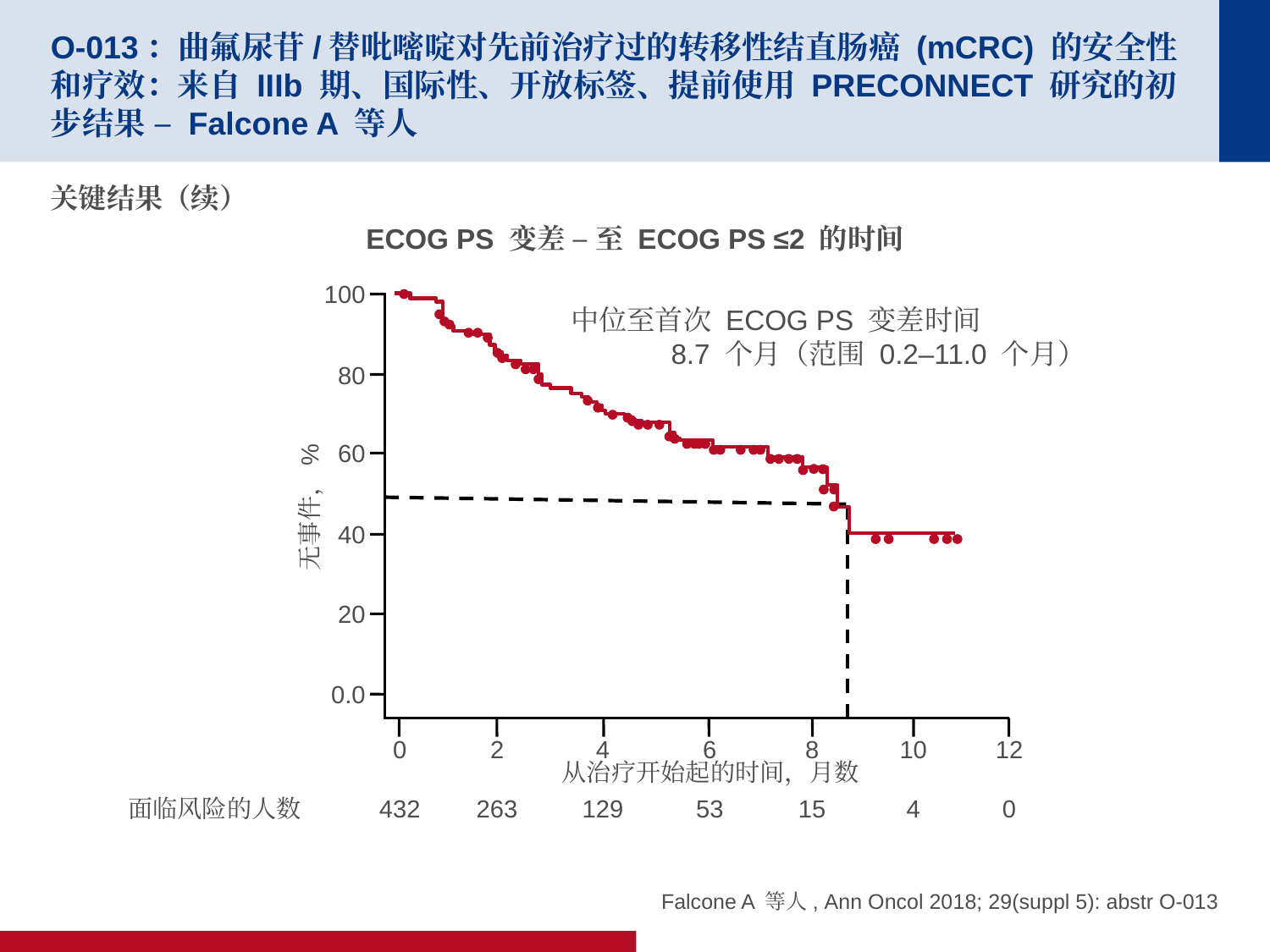

# O-013：曲氟尿苷/替吡嘧啶对先前治疗过的转移性结直肠癌 (mCRC) 的安全性和疗效：来自 IIIb 期、国际性、开放标签、提前使用 PRECONNECT 研究的初步结果 – Falcone A 等人
关键结果（续）
ECOG PS 变差 – 至 ECOG PS ≤2 的时间
100

中位至首次 ECOG PS 变差时间
 	8.7 个月（范围 0.2–11.0 个月）
80

60

无事件，%
40

20

0.0

8

15

10

4

0

432
2

263
4

129

6

53
12

0
从治疗开始起的时间，月数
面临风险的人数
Falcone A 等人, Ann Oncol 2018; 29(suppl 5): abstr O-013